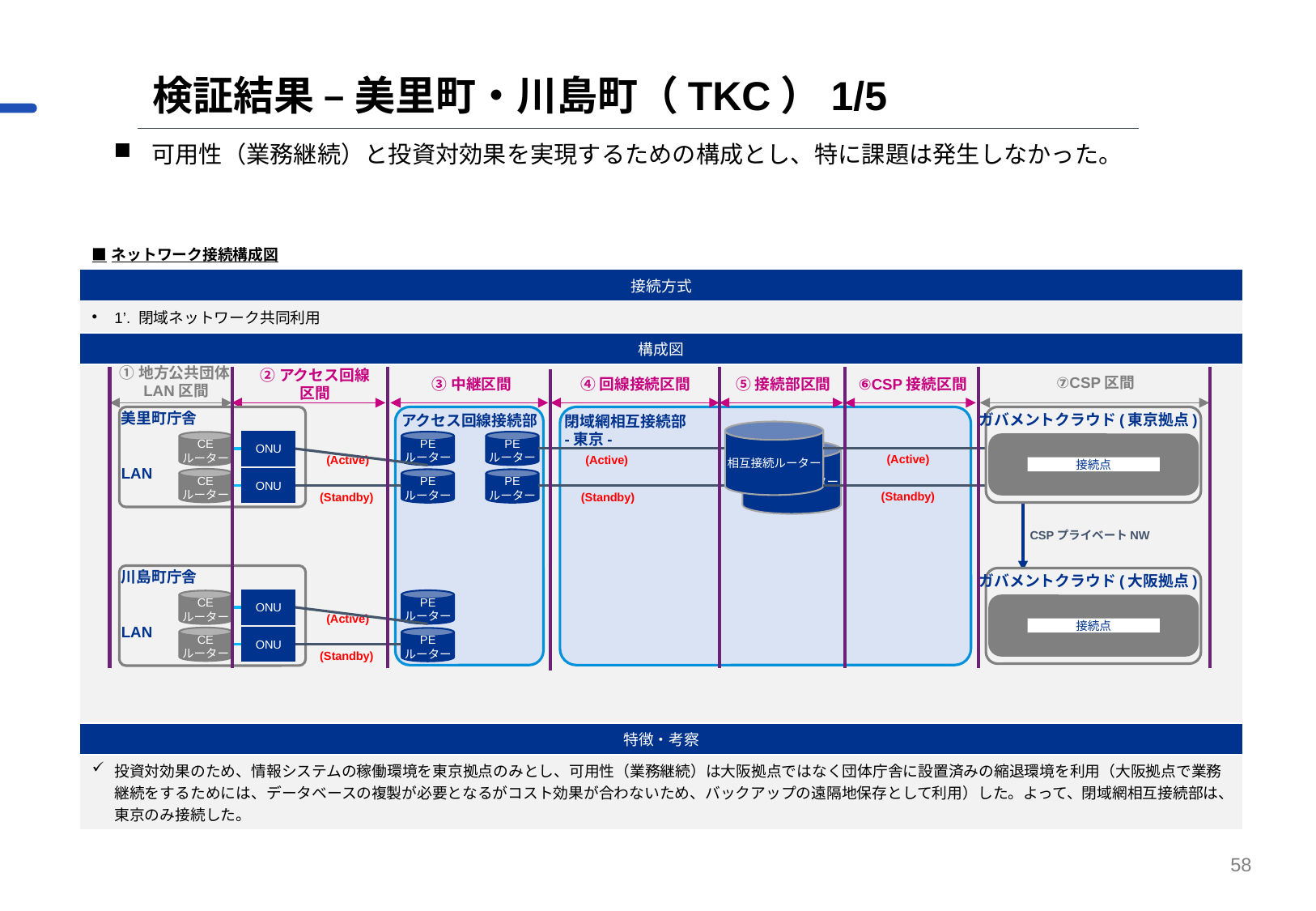

検証結果 – 美里町・川島町（TKC）1/5
可用性（業務継続）と投資対効果を実現するための構成とし、特に課題は発生しなかった。
| ■ネットワーク接続構成図 |
| --- |
| 接続方式 |
| 1’. 閉域ネットワーク共同利用 |
| 構成図 |
|  |
| 特徴・考察 |
| 投資対効果のため、情報システムの稼働環境を東京拠点のみとし、可用性（業務継続）は大阪拠点ではなく団体庁舎に設置済みの縮退環境を利用（大阪拠点で業務継続をするためには、データベースの複製が必要となるがコスト効果が合わないため、バックアップの遠隔地保存として利用）した。よって、閉域網相互接続部は、東京のみ接続した。 |
①地方公共団体LAN区間
⑦CSP区間
②アクセス回線
区間
③中継区間
④回線接続区間
⑤接続部区間
⑥CSP接続区間
アクセス回線接続部
閉域網相互接続部
-東京-
ガバメントクラウド(東京拠点)
美里町庁舎

LAN
相互接続ルーター
PE
ルーター
PE
ルーター
CE
ルーター
ONU

相互接続ルーター
(Active)
(Active)
(Active)
接続点
CE
ルーター
ONU
PE
ルーター
PE
ルーター
(Standby)
(Standby)
(Standby)
CSPプライベートNW
川島町庁舎

LAN
ガバメントクラウド(大阪拠点)
PE
ルーター
CE
ルーター
ONU

(Active)
接続点
CE
ルーター
ONU
PE
ルーター
(Standby)
58